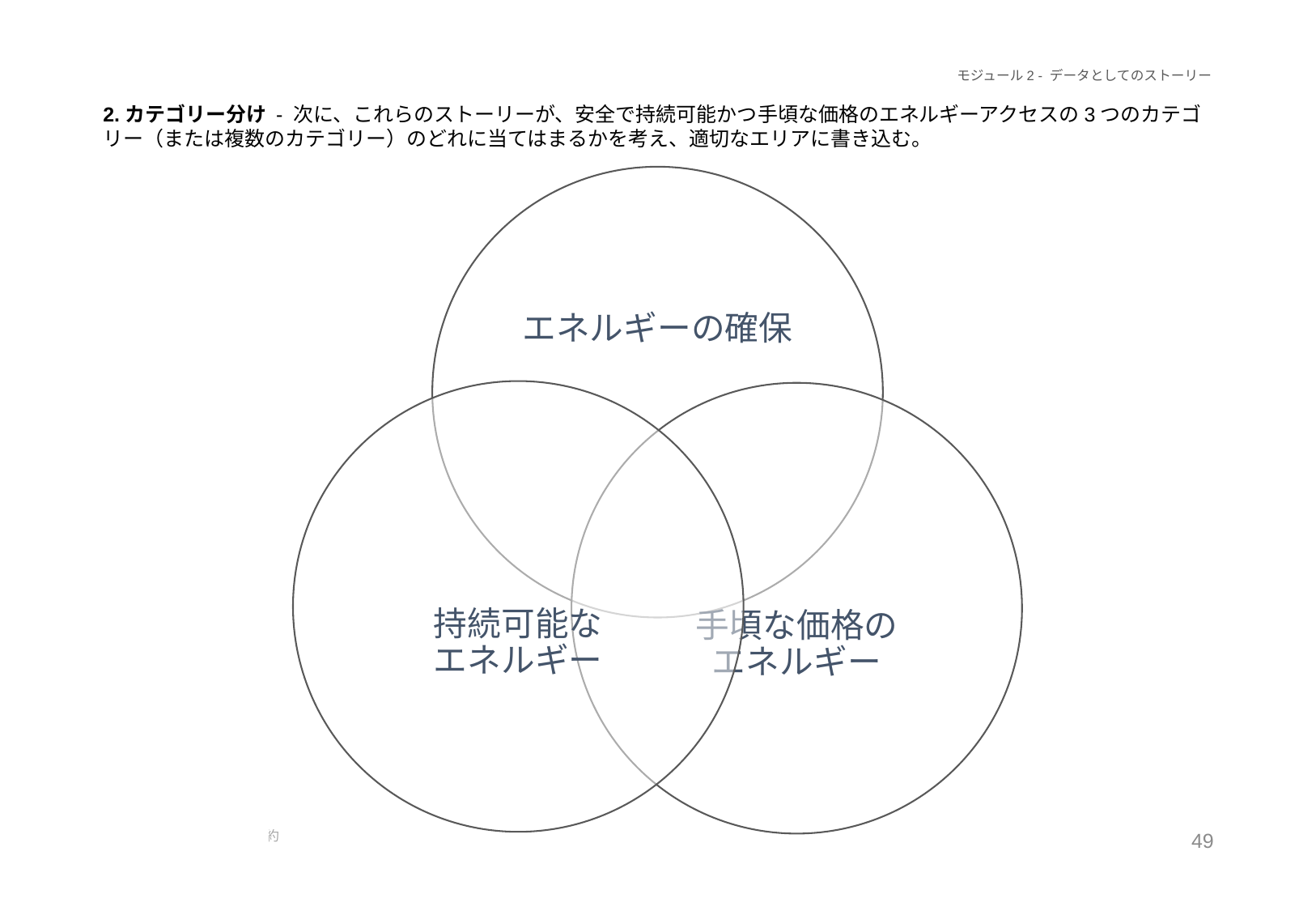

モジュール2 - データとしてのストーリー
2.カテゴリー分け - 次に、これらのストーリーが、安全で持続可能かつ手頃な価格のエネルギーアクセスの3つのカテゴリー（または複数のカテゴリー）のどれに当てはまるかを考え、適切なエリアに書き込む。
エネルギーの確保
手頃な価格の
エネルギー
持続可能な
エネルギー
49